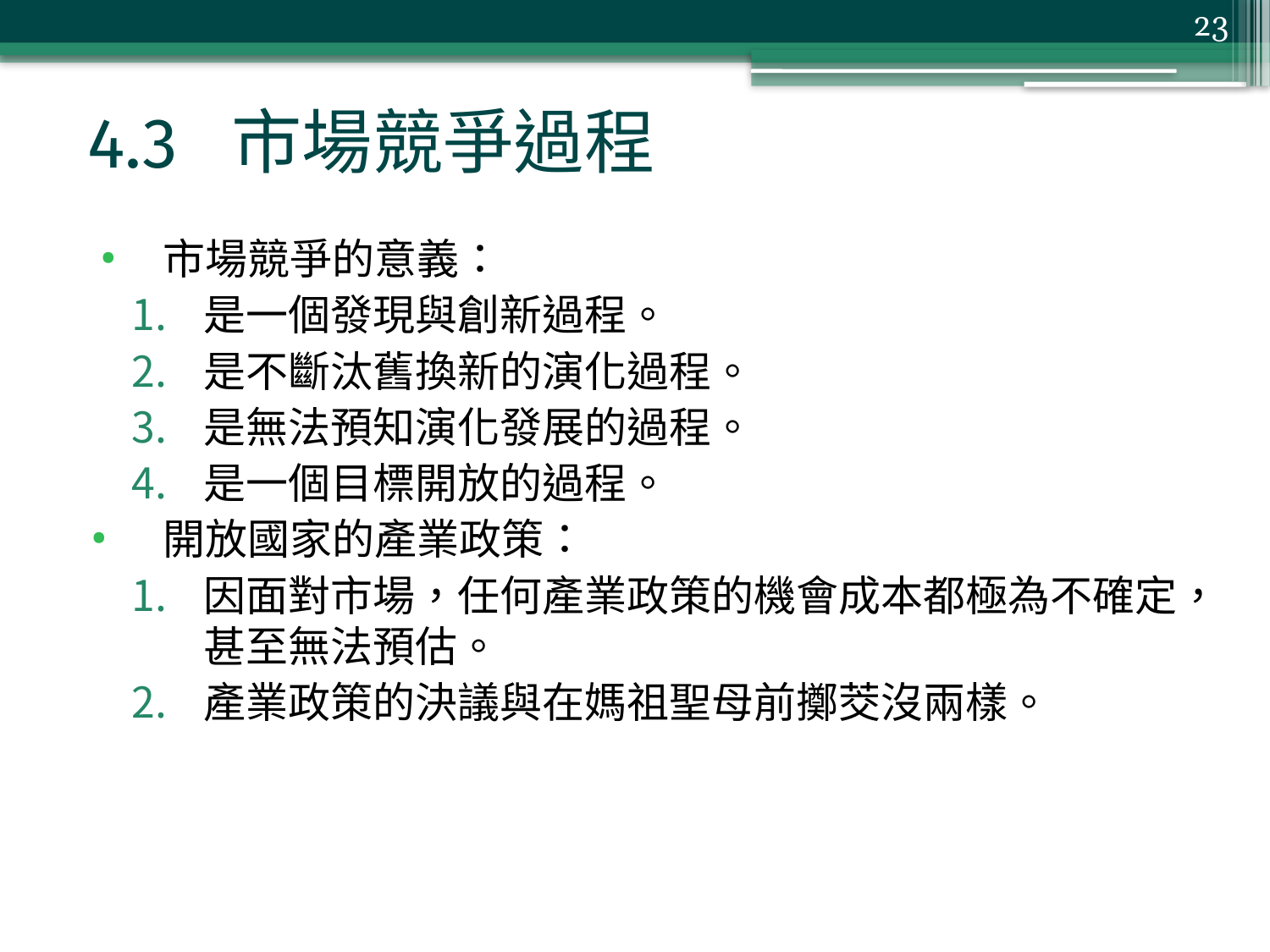

23
# 4.3  市場競爭過程
市場競爭的意義：
是一個發現與創新過程。
是不斷汰舊換新的演化過程。
是無法預知演化發展的過程。
是一個目標開放的過程。
開放國家的產業政策：
因面對市場，任何產業政策的機會成本都極為不確定，甚至無法預估。
產業政策的決議與在媽祖聖母前擲茭沒兩樣。